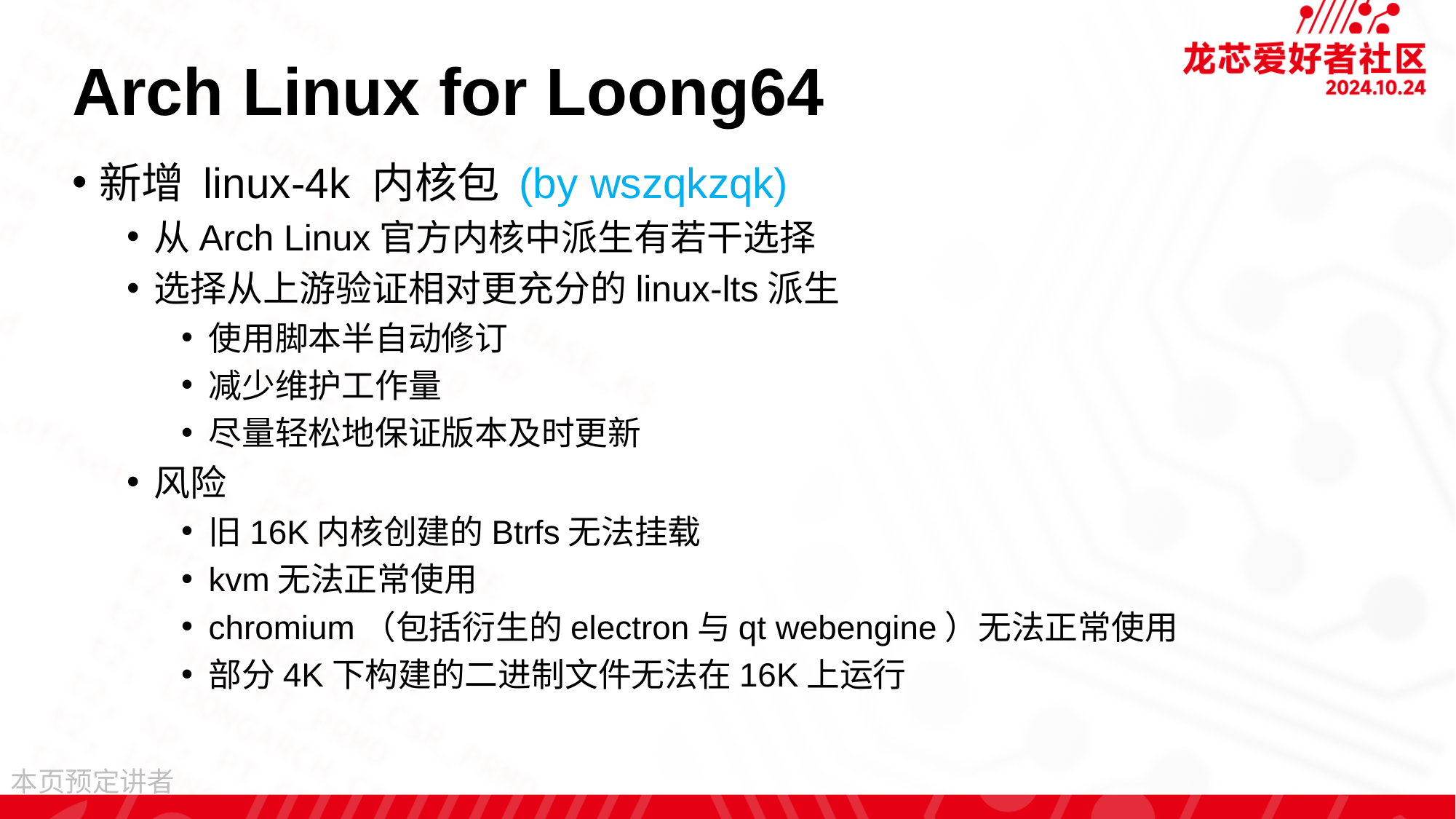

# Arch Linux for Loong64
新增 linux-4k 内核包 (by wszqkzqk)
从Arch Linux官方内核中派生有若干选择
选择从上游验证相对更充分的linux-lts派生
使用脚本半自动修订
减少维护工作量
尽量轻松地保证版本及时更新
风险
旧16K内核创建的Btrfs无法挂载
kvm无法正常使用
chromium（包括衍生的electron与qt webengine）无法正常使用
部分4K下构建的二进制文件无法在16K上运行